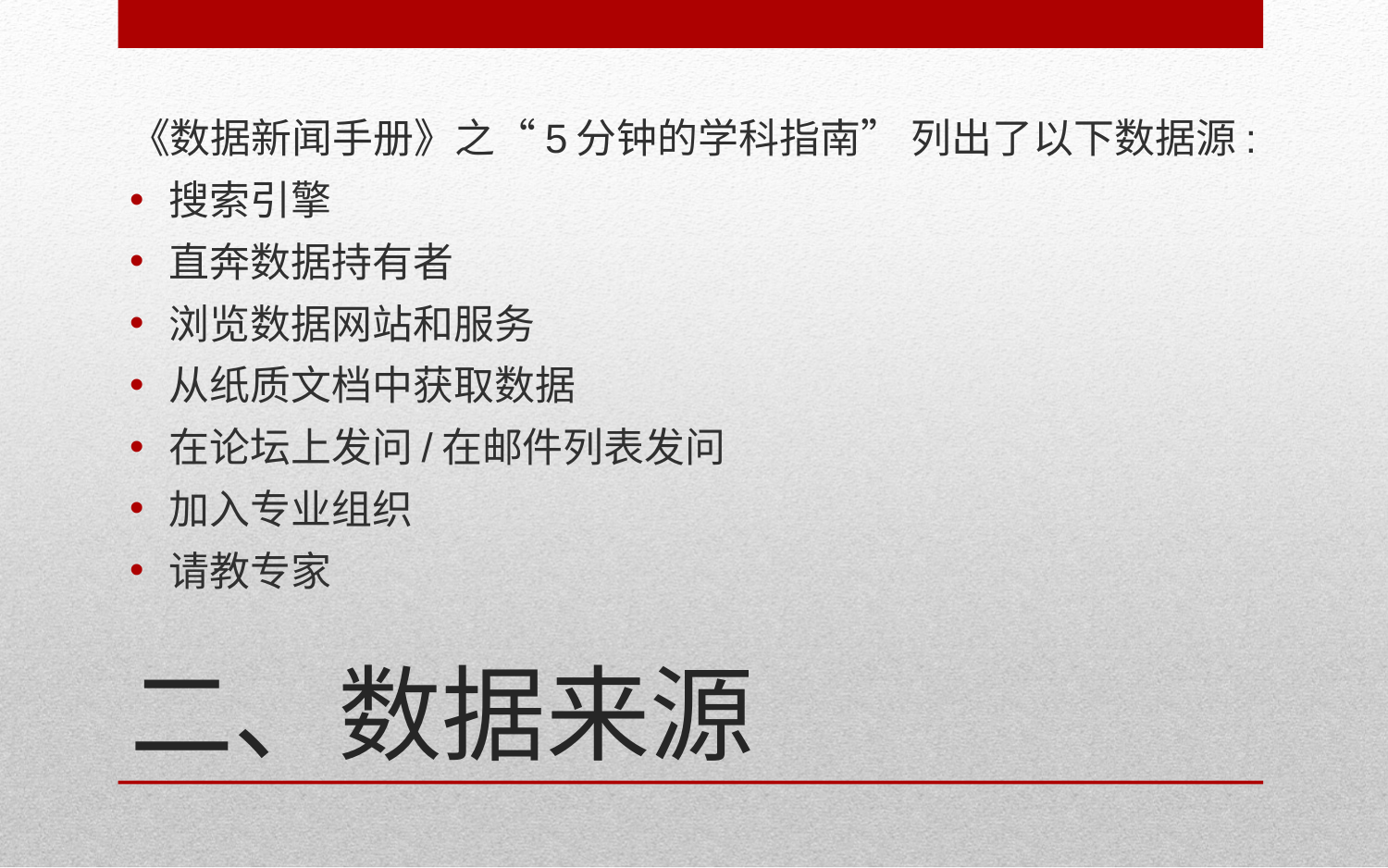

《数据新闻手册》之“5分钟的学科指南” 列出了以下数据源:
搜索引擎
直奔数据持有者
浏览数据网站和服务
从纸质文档中获取数据
在论坛上发问/在邮件列表发问
加入专业组织
请教专家
# 二、数据来源